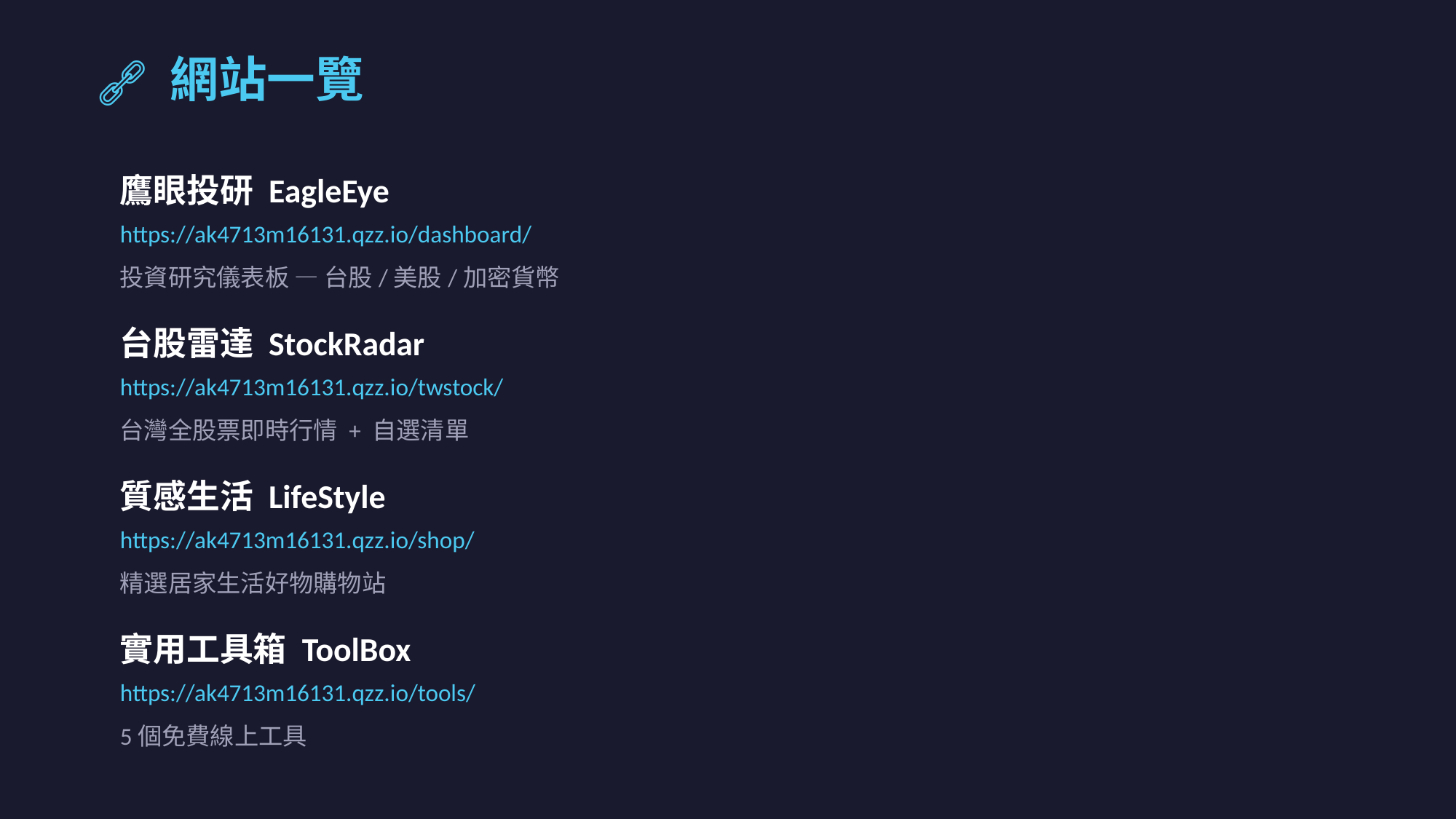

🔗 網站一覽
鷹眼投研 EagleEye
https://ak4713m16131.qzz.io/dashboard/
投資研究儀表板 — 台股/美股/加密貨幣
台股雷達 StockRadar
https://ak4713m16131.qzz.io/twstock/
台灣全股票即時行情 + 自選清單
質感生活 LifeStyle
https://ak4713m16131.qzz.io/shop/
精選居家生活好物購物站
實用工具箱 ToolBox
https://ak4713m16131.qzz.io/tools/
5個免費線上工具